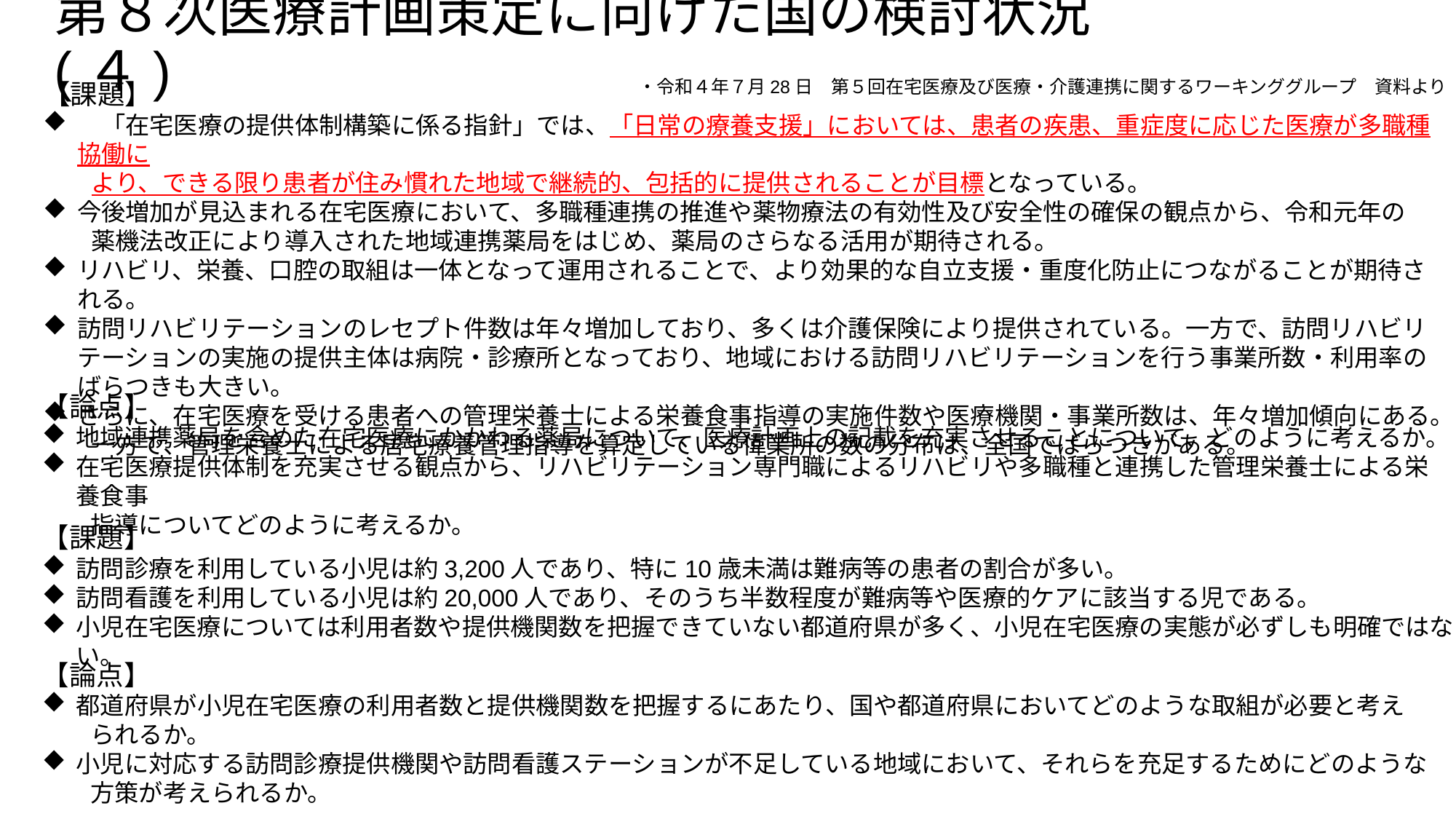

第８次医療計画策定に向けた国の検討状況(４)
・令和４年７月28日　第５回在宅医療及び医療・介護連携に関するワーキンググループ　資料より
【課題】
　「在宅医療の提供体制構築に係る指針」では、「日常の療養支援」においては、患者の疾患、重症度に応じた医療が多職種協働に
　　より、できる限り患者が住み慣れた地域で継続的、包括的に提供されることが目標となっている。
今後増加が見込まれる在宅医療において、多職種連携の推進や薬物療法の有効性及び安全性の確保の観点から、令和元年の
　　薬機法改正により導入された地域連携薬局をはじめ、薬局のさらなる活用が期待される。
リハビリ、栄養、口腔の取組は一体となって運用されることで、より効果的な自立支援・重度化防止につながることが期待される。
訪問リハビリテーションのレセプト件数は年々増加しており、多くは介護保険により提供されている。一方で、訪問リハビリテーションの実施の提供主体は病院・診療所となっており、地域における訪問リハビリテーションを行う事業所数・利用率のばらつきも大きい。
さらに、在宅医療を受ける患者への管理栄養士による栄養食事指導の実施件数や医療機関・事業所数は、年々増加傾向にある。
　　一方で、管理栄養士による居宅療養管理指導を算定している偉業所の数の分布は、全国でばらつきがある。
【論点】
地域連携薬局を含めた在宅医療にかかわる薬局について、医療計画上の記載を充実させることについて、どのように考えるか。
在宅医療提供体制を充実させる観点から、リハビリテーション専門職によるリハビリや多職種と連携した管理栄養士による栄養食事
　　指導についてどのように考えるか。
【課題】
訪問診療を利用している小児は約3,200人であり、特に10歳未満は難病等の患者の割合が多い。
訪問看護を利用している小児は約20,000人であり、そのうち半数程度が難病等や医療的ケアに該当する児である。
小児在宅医療については利用者数や提供機関数を把握できていない都道府県が多く、小児在宅医療の実態が必ずしも明確ではない。
【論点】
都道府県が小児在宅医療の利用者数と提供機関数を把握するにあたり、国や都道府県においてどのような取組が必要と考え
　　られるか。
小児に対応する訪問診療提供機関や訪問看護ステーションが不足している地域において、それらを充足するためにどのような
　　方策が考えられるか。